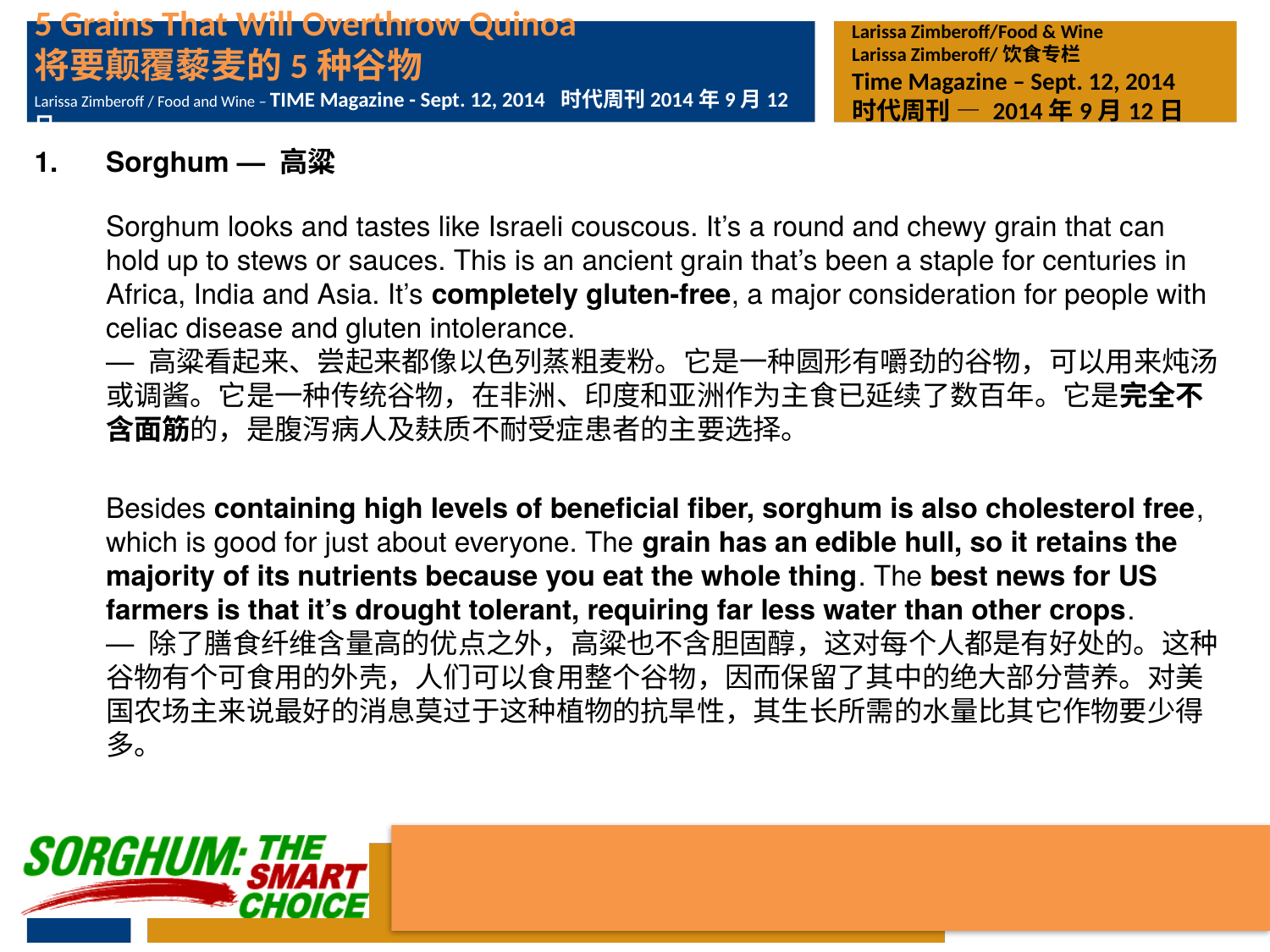

# 5 Grains That Will Overthrow Quinoa 将要颠覆藜麦的5种谷物 Larissa Zimberoff / Food and Wine – TIME Magazine - Sept. 12, 2014  时代周刊2014年9月12日
Larissa Zimberoff/Food & Wine
Larissa Zimberoff/饮食专栏
Time Magazine – Sept. 12, 2014
时代周刊 — 2014年9月12日
Sorghum — 高粱
Sorghum looks and tastes like Israeli couscous. It’s a round and chewy grain that can hold up to stews or sauces. This is an ancient grain that’s been a staple for centuries in Africa, India and Asia. It’s completely gluten-free, a major consideration for people with celiac disease and gluten intolerance.
— 高粱看起来、尝起来都像以色列蒸粗麦粉。它是一种圆形有嚼劲的谷物，可以用来炖汤或调酱。它是一种传统谷物，在非洲、印度和亚洲作为主食已延续了数百年。它是完全不含面筋的，是腹泻病人及麸质不耐受症患者的主要选择。

	Besides containing high levels of beneficial fiber, sorghum is also cholesterol free, which is good for just about everyone. The grain has an edible hull, so it retains the majority of its nutrients because you eat the whole thing. The best news for US farmers is that it’s drought tolerant, requiring far less water than other crops.
— 除了膳食纤维含量高的优点之外，高粱也不含胆固醇，这对每个人都是有好处的。这种谷物有个可食用的外壳，人们可以食用整个谷物，因而保留了其中的绝大部分营养。对美国农场主来说最好的消息莫过于这种植物的抗旱性，其生长所需的水量比其它作物要少得多。